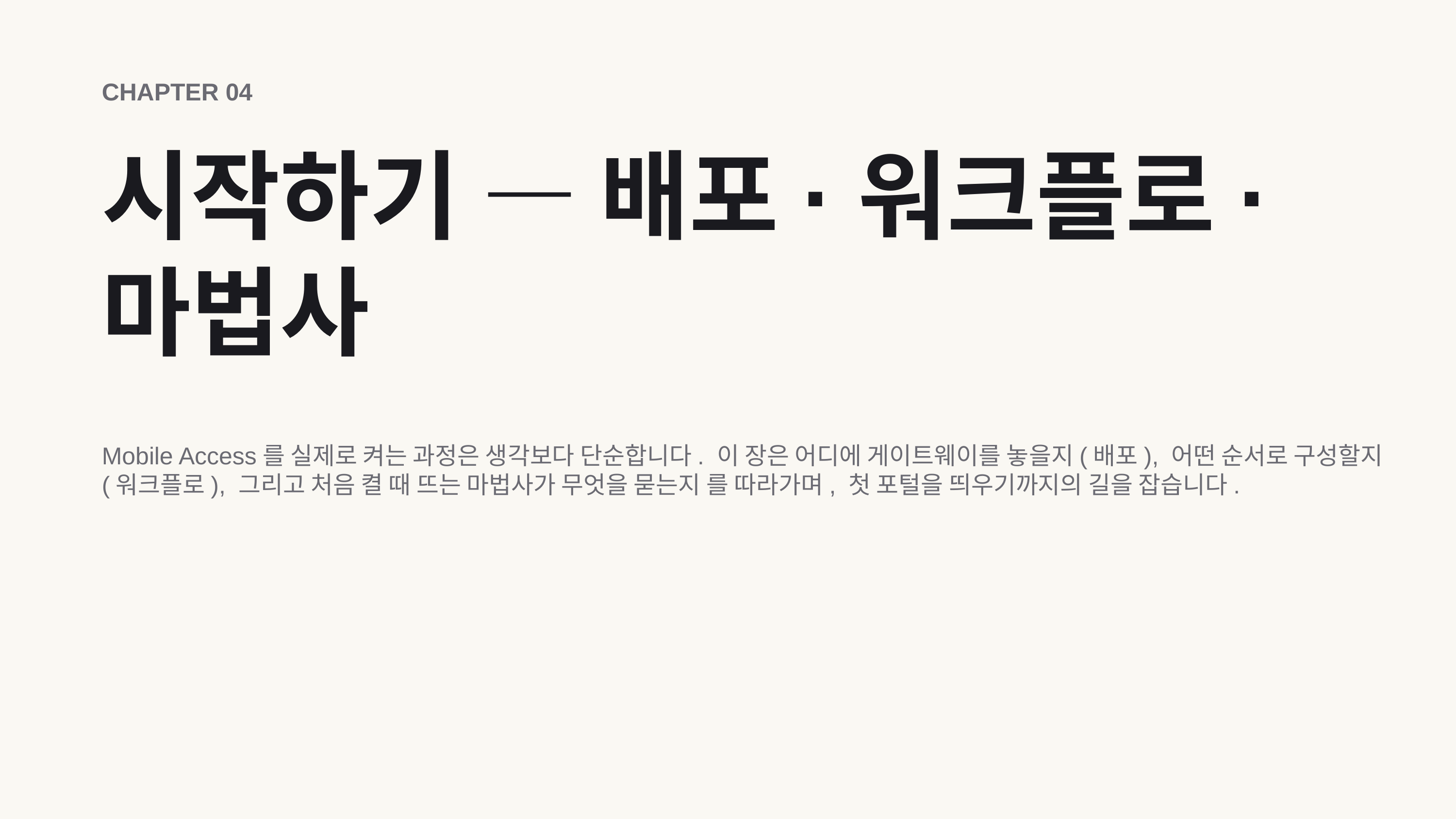

CHAPTER 04
시작하기 — 배포·워크플로·마법사
Mobile Access를 실제로 켜는 과정은 생각보다 단순합니다. 이 장은 어디에 게이트웨이를 놓을지(배포), 어떤 순서로 구성할지(워크플로), 그리고 처음 켤 때 뜨는 마법사가 무엇을 묻는지 를 따라가며, 첫 포털을 띄우기까지의 길을 잡습니다.